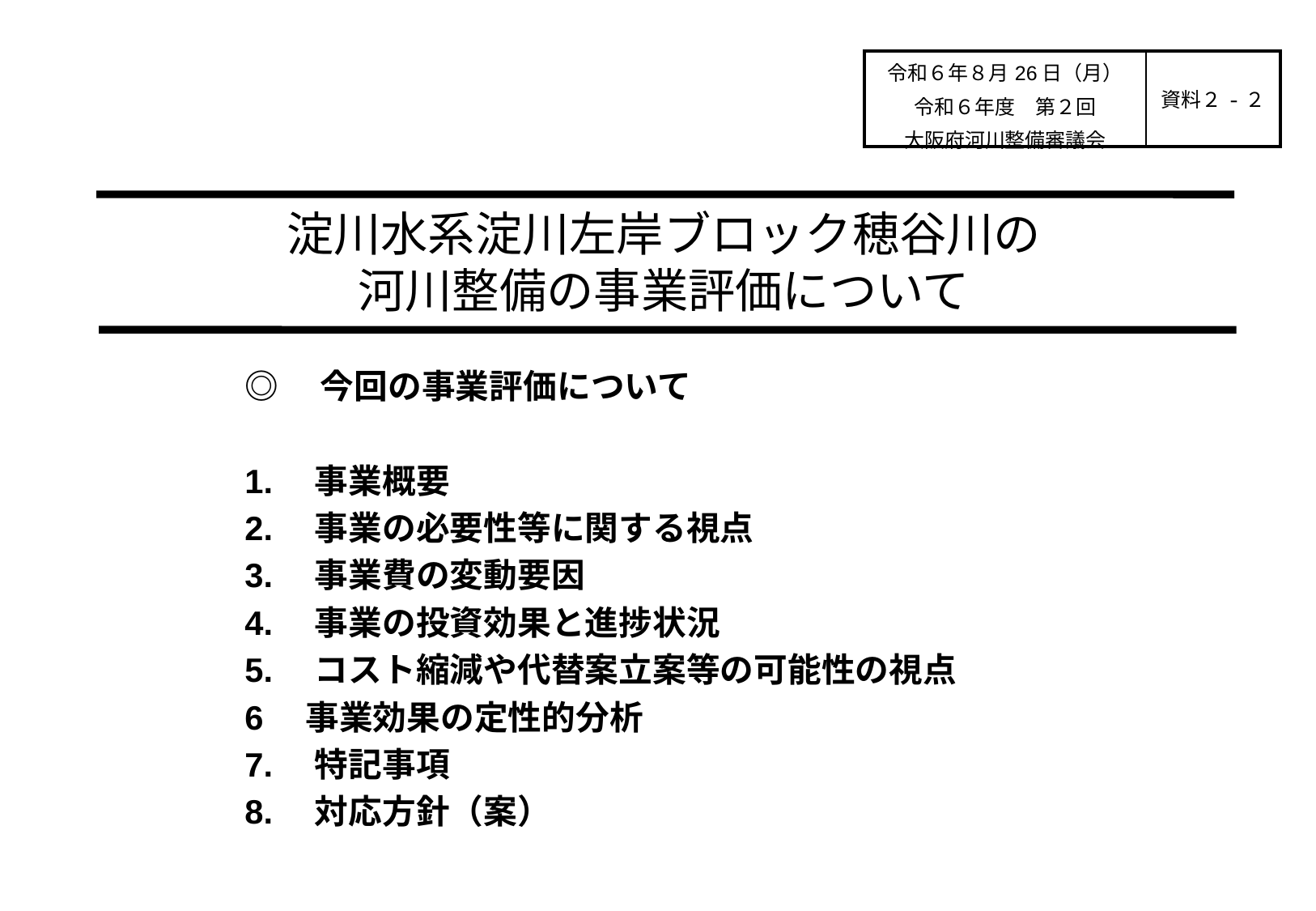

| 令和６年８月26日（月） 令和６年度　第２回 大阪府河川整備審議会 | 資料２-２ |
| --- | --- |

# 淀川水系淀川左岸ブロック穂谷川の 河川整備の事業評価について

◎　今回の事業評価について

1.　事業概要
2.　事業の必要性等に関する視点
3.　事業費の変動要因
4.　事業の投資効果と進捗状況
5.　コスト縮減や代替案立案等の可能性の視点
6　事業効果の定性的分析
7.　特記事項
8.　対応方針（案）